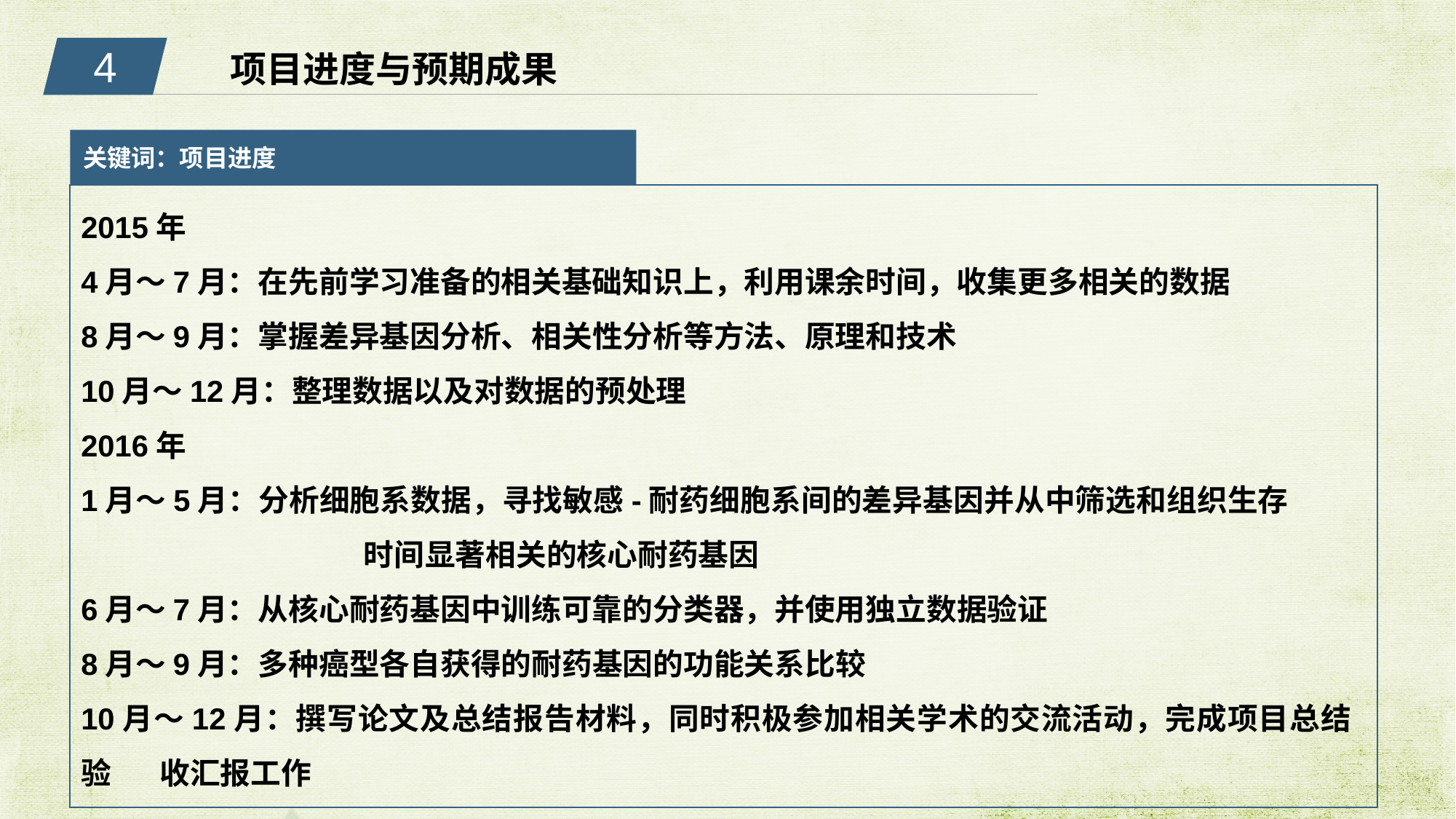

4

项目进度与预期成果

关键词：项目进度
2015年
4月～7月：在先前学习准备的相关基础知识上，利用课余时间，收集更多相关的数据
8月～9月：掌握差异基因分析、相关性分析等方法、原理和技术
10月～12月：整理数据以及对数据的预处理
2016年
1月～5月：分析细胞系数据，寻找敏感-耐药细胞系间的差异基因并从中筛选和组织生存                                                   时间显著相关的核心耐药基因
6月～7月：从核心耐药基因中训练可靠的分类器，并使用独立数据验证
8月～9月：多种癌型各自获得的耐药基因的功能关系比较
10月～12月：撰写论文及总结报告材料，同时积极参加相关学术的交流活动，完成项目总结验       收汇报工作